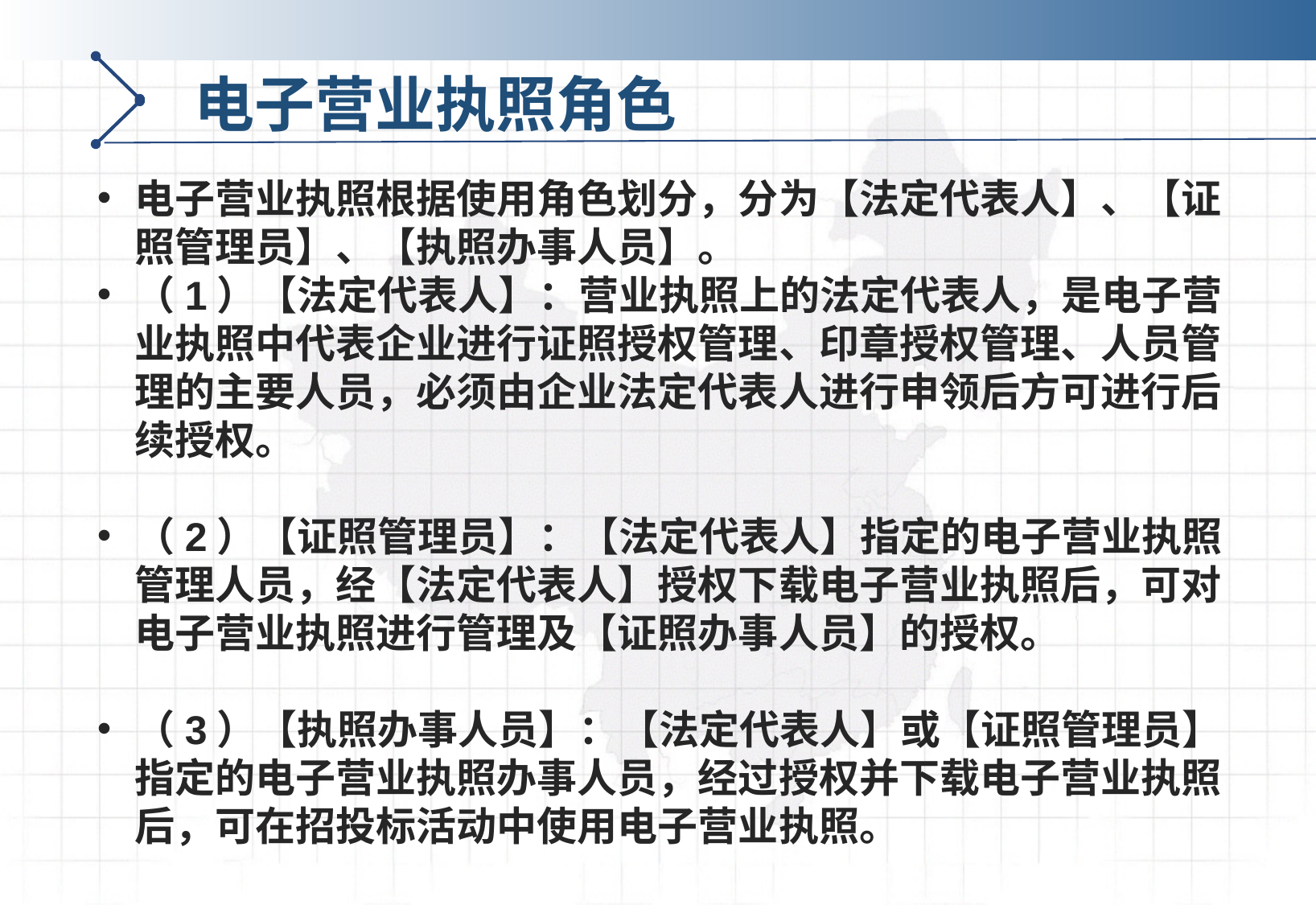

电子营业执照角色

电子营业执照根据使用角色划分，分为【法定代表人】、【证照管理员】、【执照办事人员】。
（1）【法定代表人】：营业执照上的法定代表人，是电子营业执照中代表企业进行证照授权管理、印章授权管理、人员管理的主要人员，必须由企业法定代表人进行申领后方可进行后续授权。

（2）【证照管理员】：【法定代表人】指定的电子营业执照管理人员，经【法定代表人】授权下载电子营业执照后，可对电子营业执照进行管理及【证照办事人员】的授权。

（3）【执照办事人员】：【法定代表人】或【证照管理员】指定的电子营业执照办事人员，经过授权并下载电子营业执照后，可在招投标活动中使用电子营业执照。